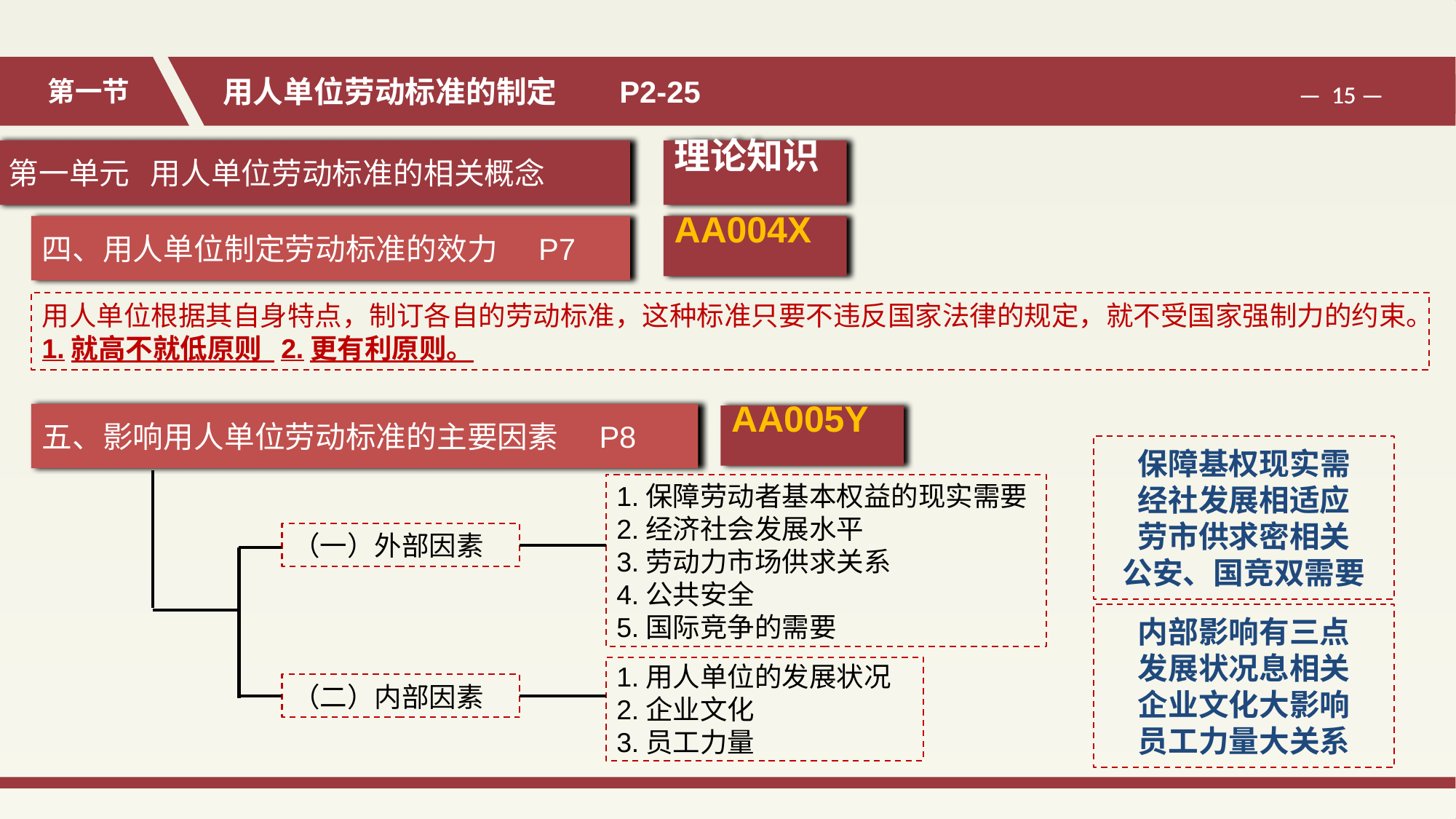

第一单元   用人单位劳动标准的相关概念
理论知识
四、用人单位制定劳动标准的效力     P7
AA004X
用人单位根据其自身特点，制订各自的劳动标准，这种标准只要不违反国家法律的规定，就不受国家强制力的约束。
1.就高不就低原则  2.更有利原则。
五、影响用人单位劳动标准的主要因素     P8
AA005Y
1.保障劳动者基本权益的现实需要
2.经济社会发展水平
3.劳动力市场供求关系
4.公共安全
5.国际竞争的需要
（一）外部因素
1.用人单位的发展状况
2.企业文化
3.员工力量
（二）内部因素
保障基权现实需
经社发展相适应
劳市供求密相关
公安、国竞双需要
内部影响有三点
发展状况息相关
企业文化大影响
员工力量大关系